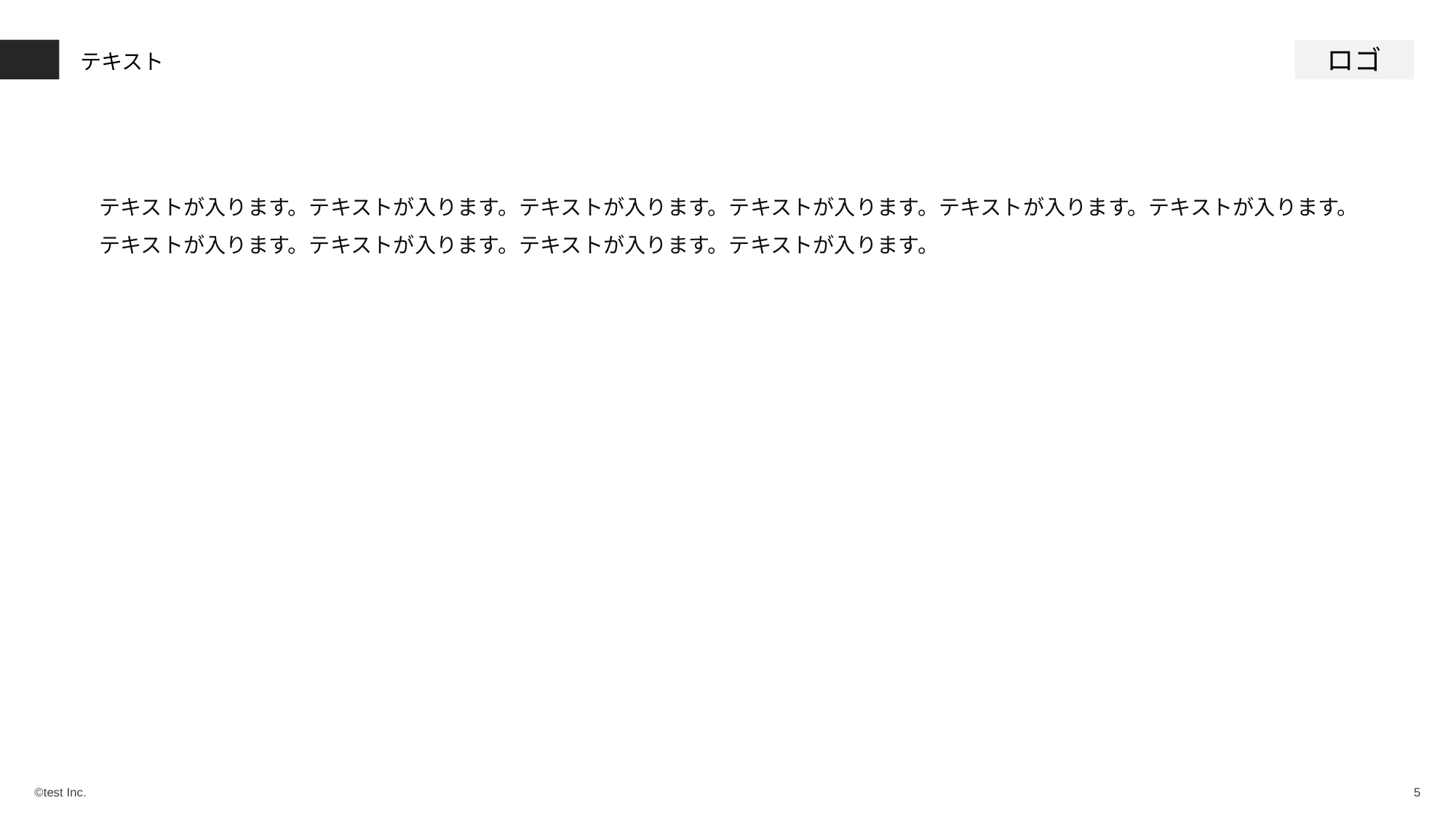

# テキスト
テキストが入ります。テキストが入ります。テキストが入ります。テキストが入ります。テキストが入ります。テキストが入ります。テキストが入ります。テキストが入ります。テキストが入ります。テキストが入ります。